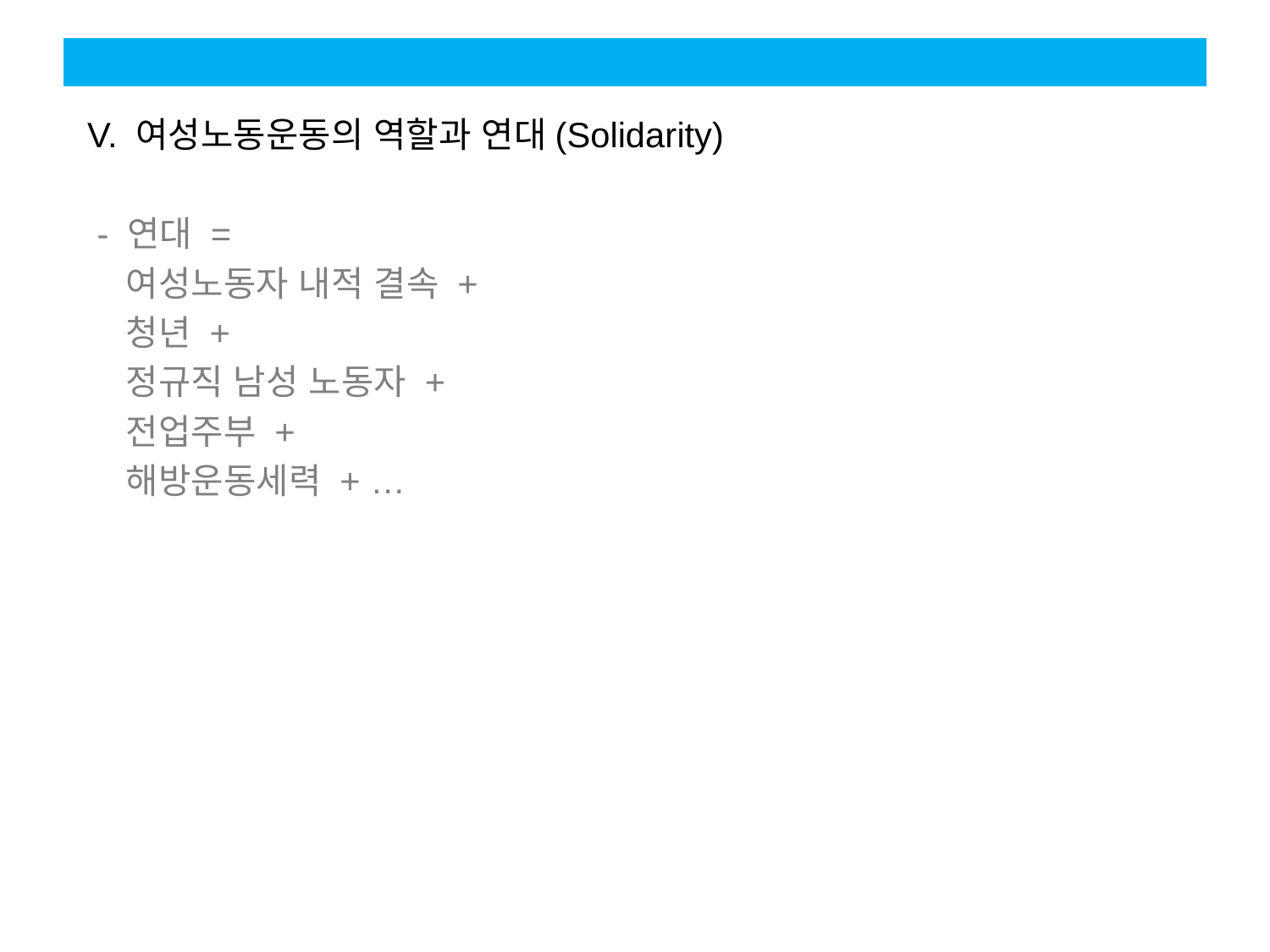

#
 V. 여성노동운동의 역할과 연대(Solidarity)

  - 연대 =
    여성노동자 내적 결속 +
    청년 +
    정규직 남성 노동자 +
    전업주부 +
    해방운동세력 + …